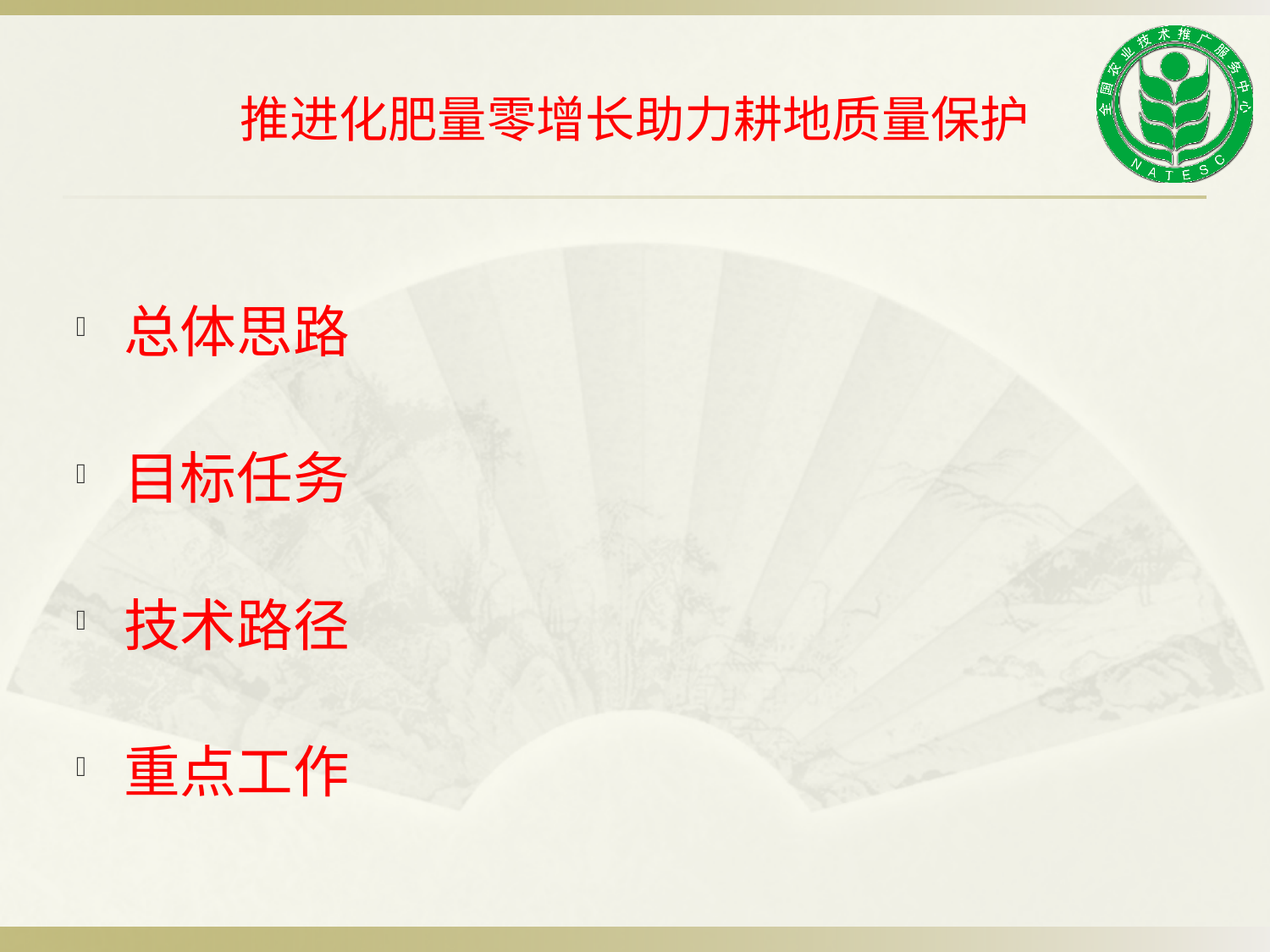

# 推进化肥量零增长助力耕地质量保护
总体思路
目标任务
技术路径
重点工作